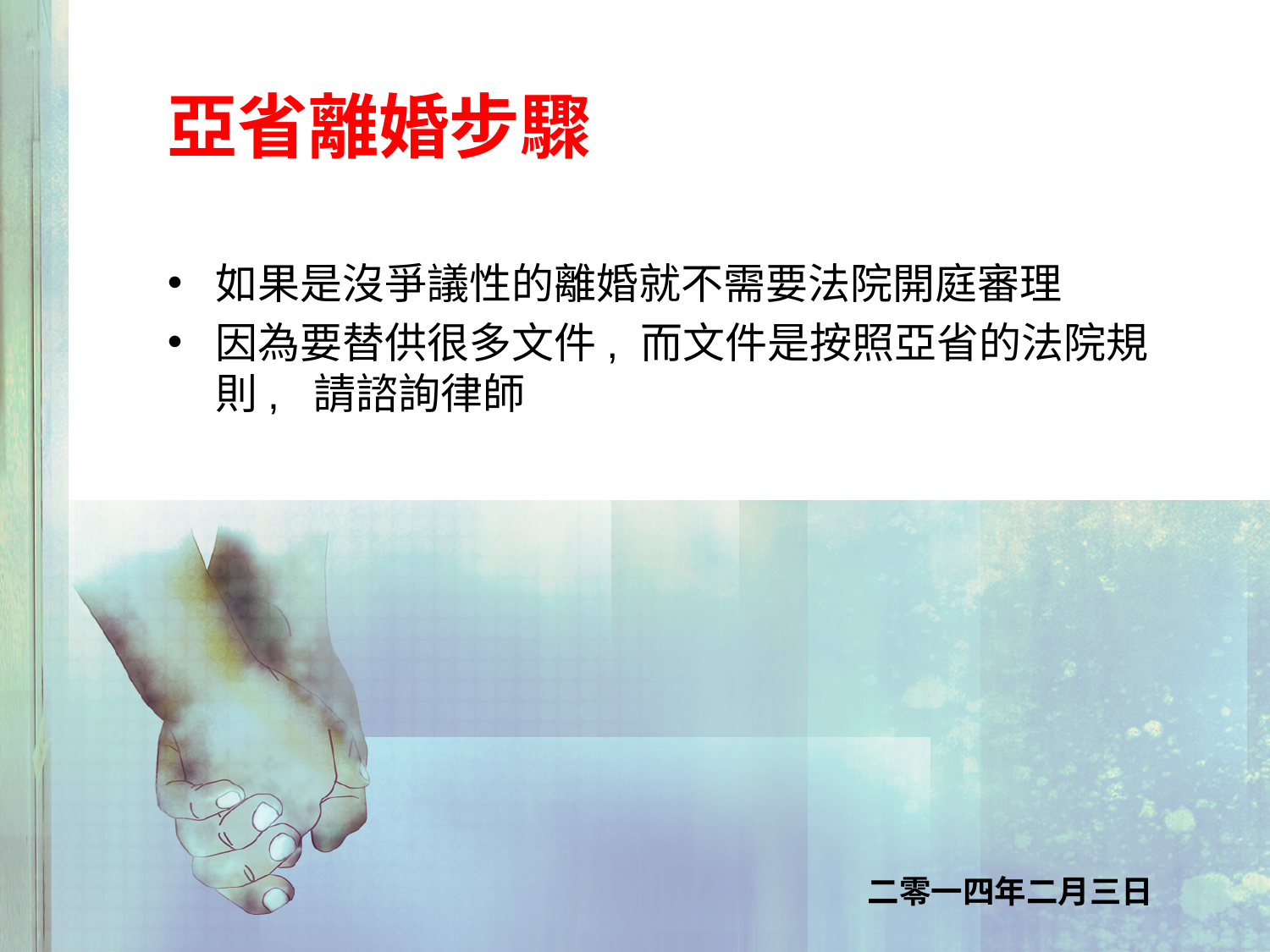

# 亞省離婚步驟

如果是沒爭議性的離婚就不需要法院開庭審理
因為要替供很多文件, 而文件是按照亞省的法院規則,  請諮詢律師
二零一四年二月三日